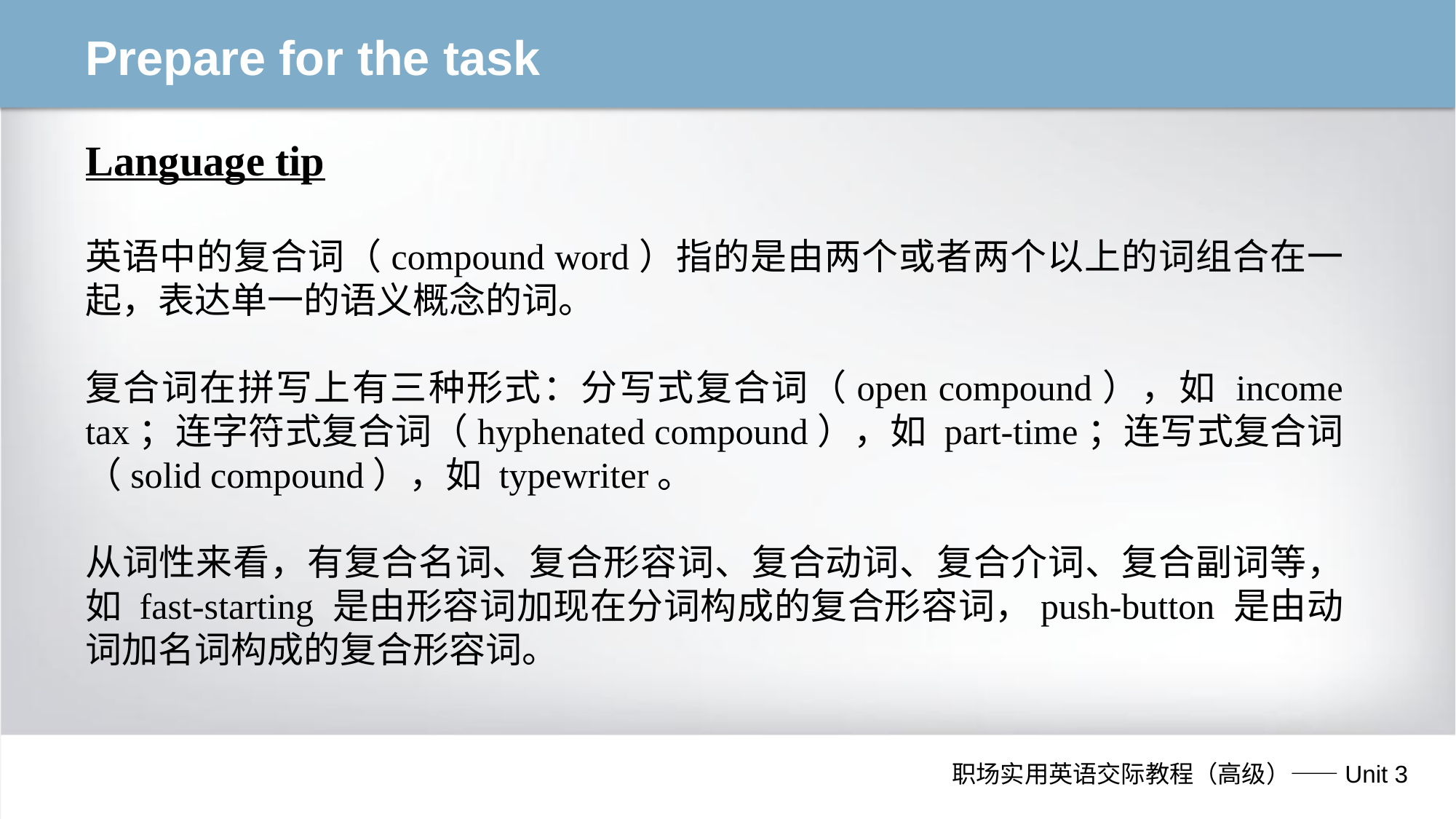

Prepare for the task
Language tip
英语中的复合词（compound word）指的是由两个或者两个以上的词组合在一起，表达单一的语义概念的词。

复合词在拼写上有三种形式：分写式复合词（open compound），如 income tax；连字符式复合词（hyphenated compound），如 part-time；连写式复合词（solid compound），如 typewriter。

从词性来看，有复合名词、复合形容词、复合动词、复合介词、复合副词等，如 fast-starting 是由形容词加现在分词构成的复合形容词，push-button 是由动词加名词构成的复合形容词。
职场实用英语交际教程（高级）——Unit 3